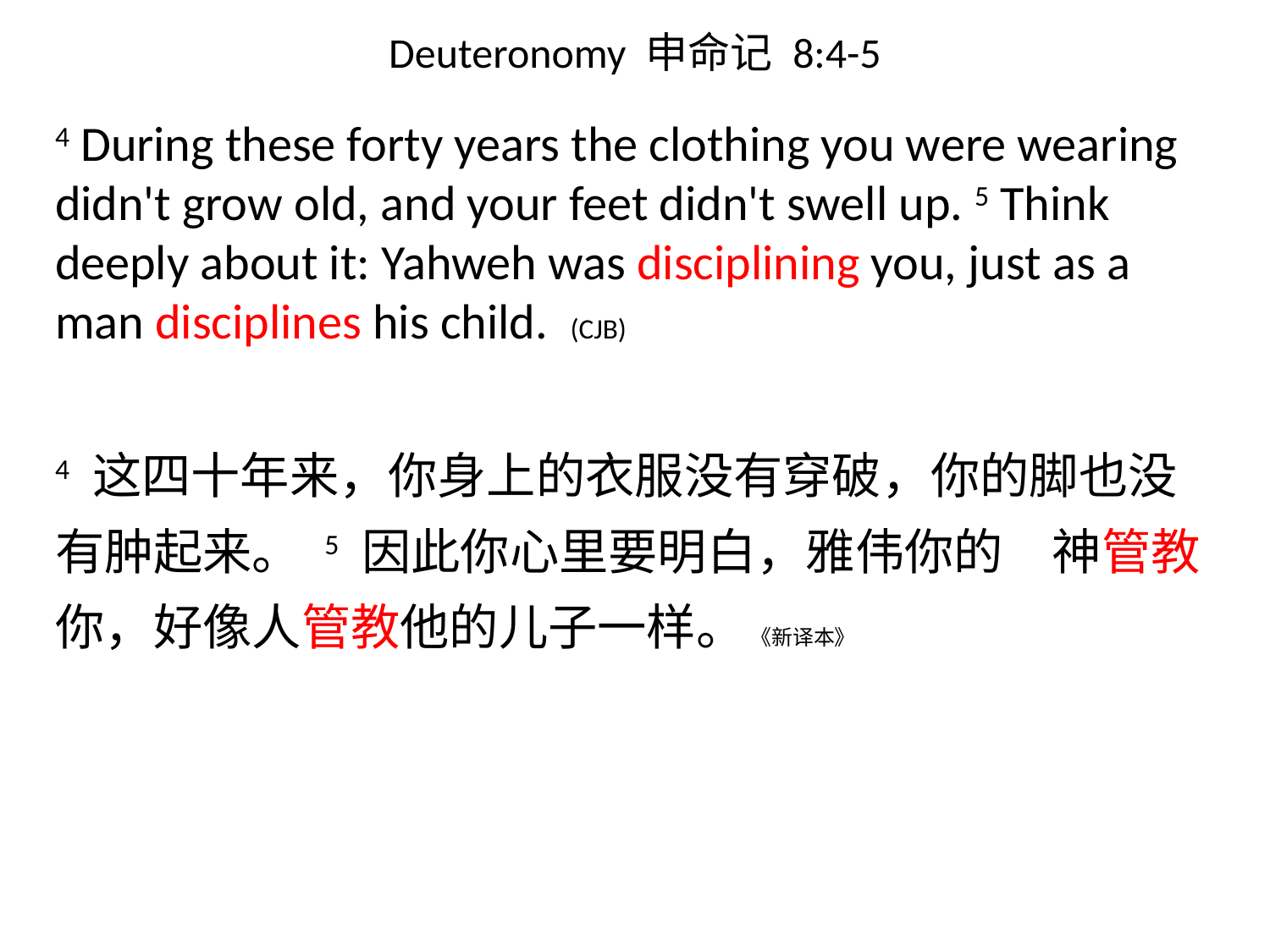

# Deuteronomy 申命记 8:4-5
4 During these forty years the clothing you were wearing didn't grow old, and your feet didn't swell up. 5 Think deeply about it: Yahweh was disciplining you, just as a man disciplines his child.  (CJB)

4 这四十年来，你身上的衣服没有穿破，你的脚也没有肿起来。 5 因此你心里要明白，雅伟你的　神管教你，好像人管教他的儿子一样。 《新译本》